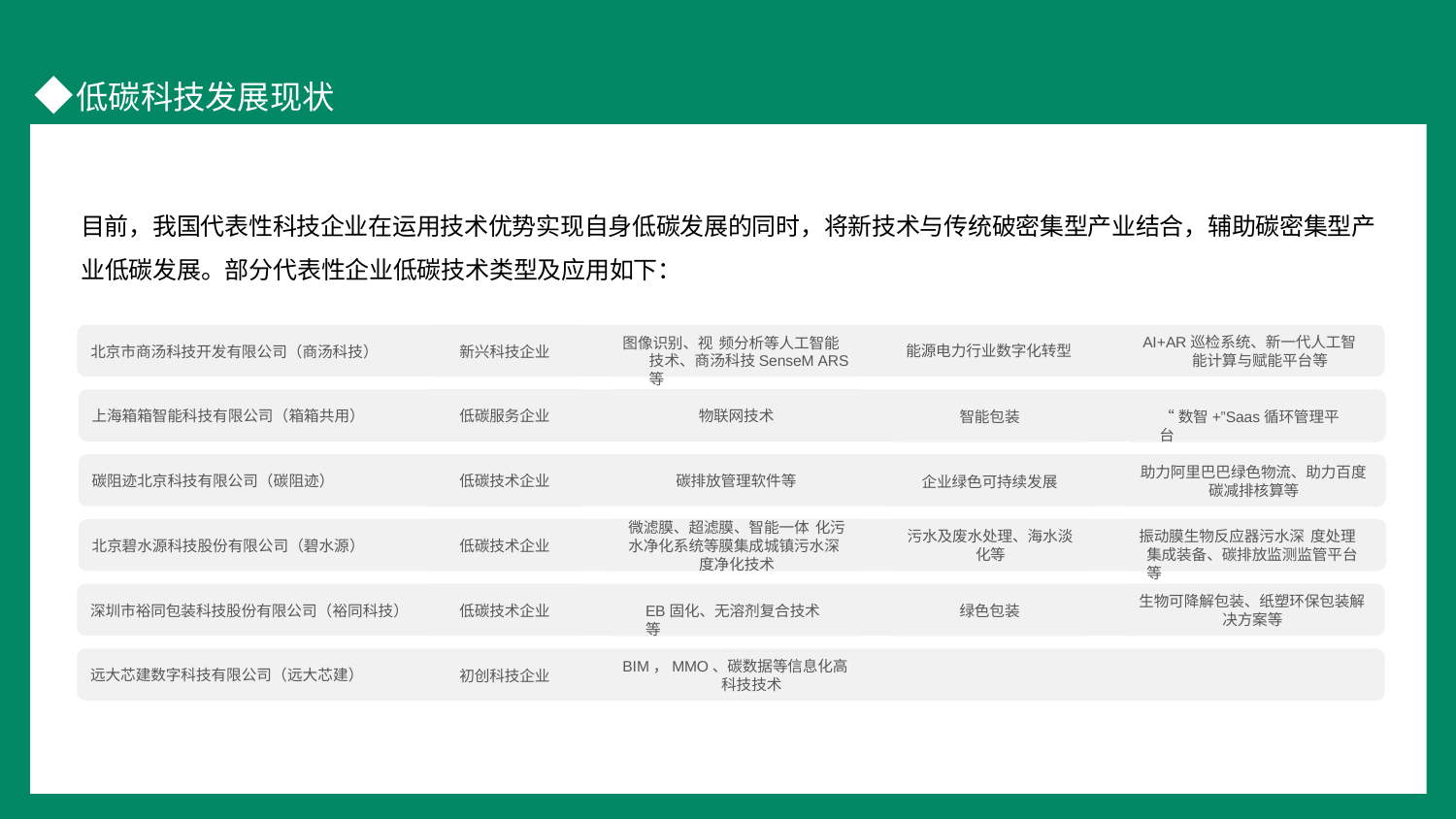

目前，我国代表性科技企业在运用技术优势实现自身低碳发展的同时，将新技术与传统破密集型产业结合，辅助碳密集型产
业低碳发展。部分代表性企业低碳技术类型及应用如下：

AI+AR巡检系统、新一代人工智能计算与赋能平台等
图像识别、视.频分析等人工智能技术、商汤科技SenseM  ARS等
能源电力行业数字化转型
北京市商汤科技开发有限公司（商汤科技）
新兴科技企业

上海箱箱智能科技有限公司（箱箱共用）
低碳服务企业
物联网技术
智能包装
“数智+”Saas循环管理平台

助力阿里巴巴绿色物流、助力百度碳减排核算等
碳排放管理软件等
碳阻迹北京科技有限公司（碳阻迹）
低碳技术企业
企业绿色可持续发展
微滤膜、超滤膜、智能一体.化污水净化系统等膜集成城镇污水深.度净化技术

污水及废水处理、海水淡化等
振动膜生物反应器污水深.度处理集成装备、碳排放监测监管平台等
北京碧水源科技股份有限公司（碧水源）
低碳技术企业

生物可降解包装、纸塑环保包装解决方案等
深圳市裕同包装科技股份有限公司（裕同科技）
低碳技术企业
EB固化、无溶剂复合技术等
绿色包装

BIM，MMO、碳数据等信息化高科技技术
远大芯建数字科技有限公司（远大芯建）
初创科技企业